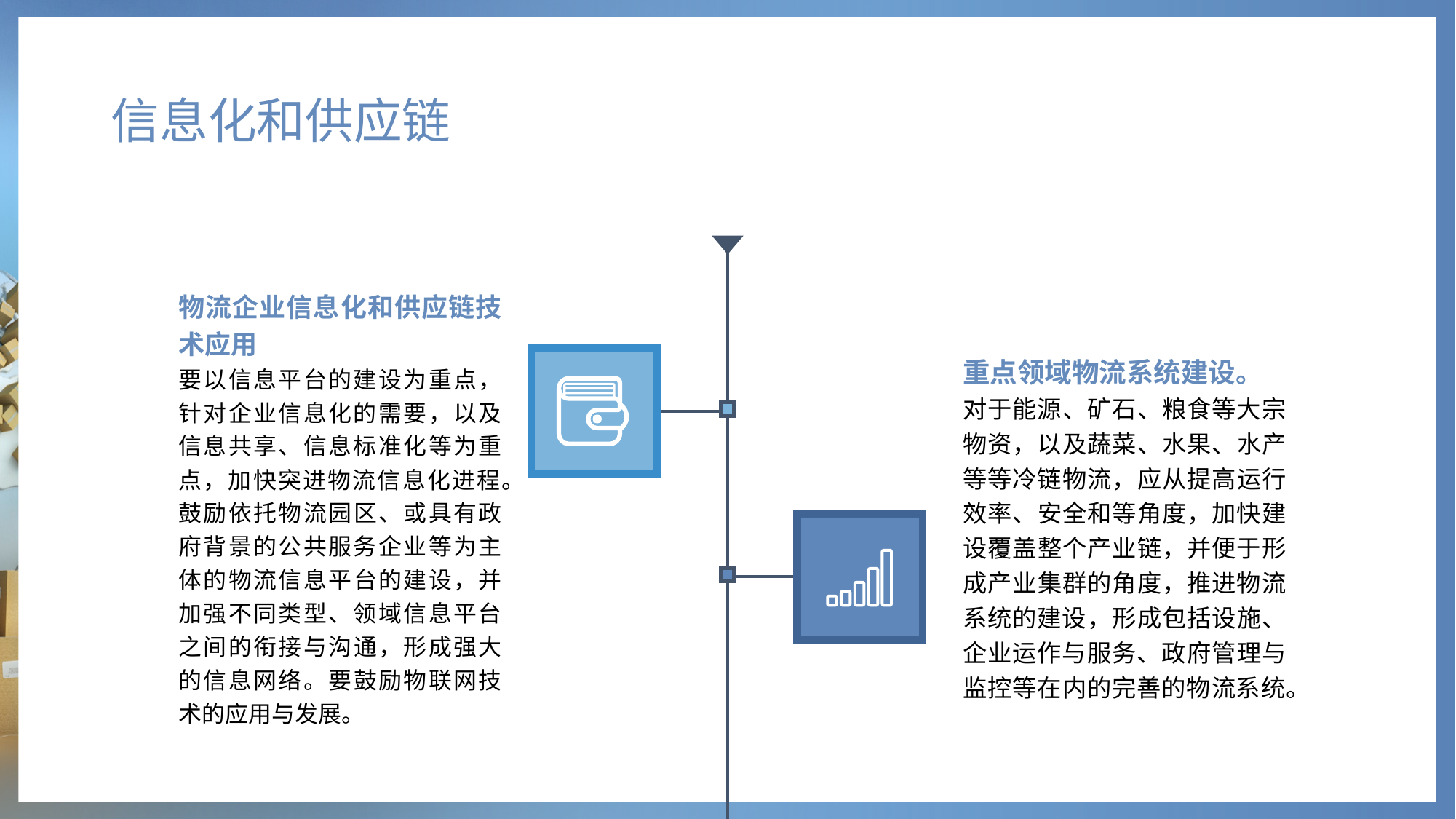

# 信息化和供应链

物流企业信息化和供应链技术应用
要以信息平台的建设为重点，针对企业信息化的需要，以及信息共享、信息标准化等为重点，加快突进物流信息化进程。鼓励依托物流园区、或具有政府背景的公共服务企业等为主体的物流信息平台的建设，并加强不同类型、领域信息平台之间的衔接与沟通，形成强大的信息网络。要鼓励物联网技术的应用与发展。

重点领域物流系统建设。
对于能源、矿石、粮食等大宗物资，以及蔬菜、水果、水产等等冷链物流，应从提高运行效率、安全和等角度，加快建设覆盖整个产业链，并便于形成产业集群的角度，推进物流系统的建设，形成包括设施、企业运作与服务、政府管理与监控等在内的完善的物流系统。